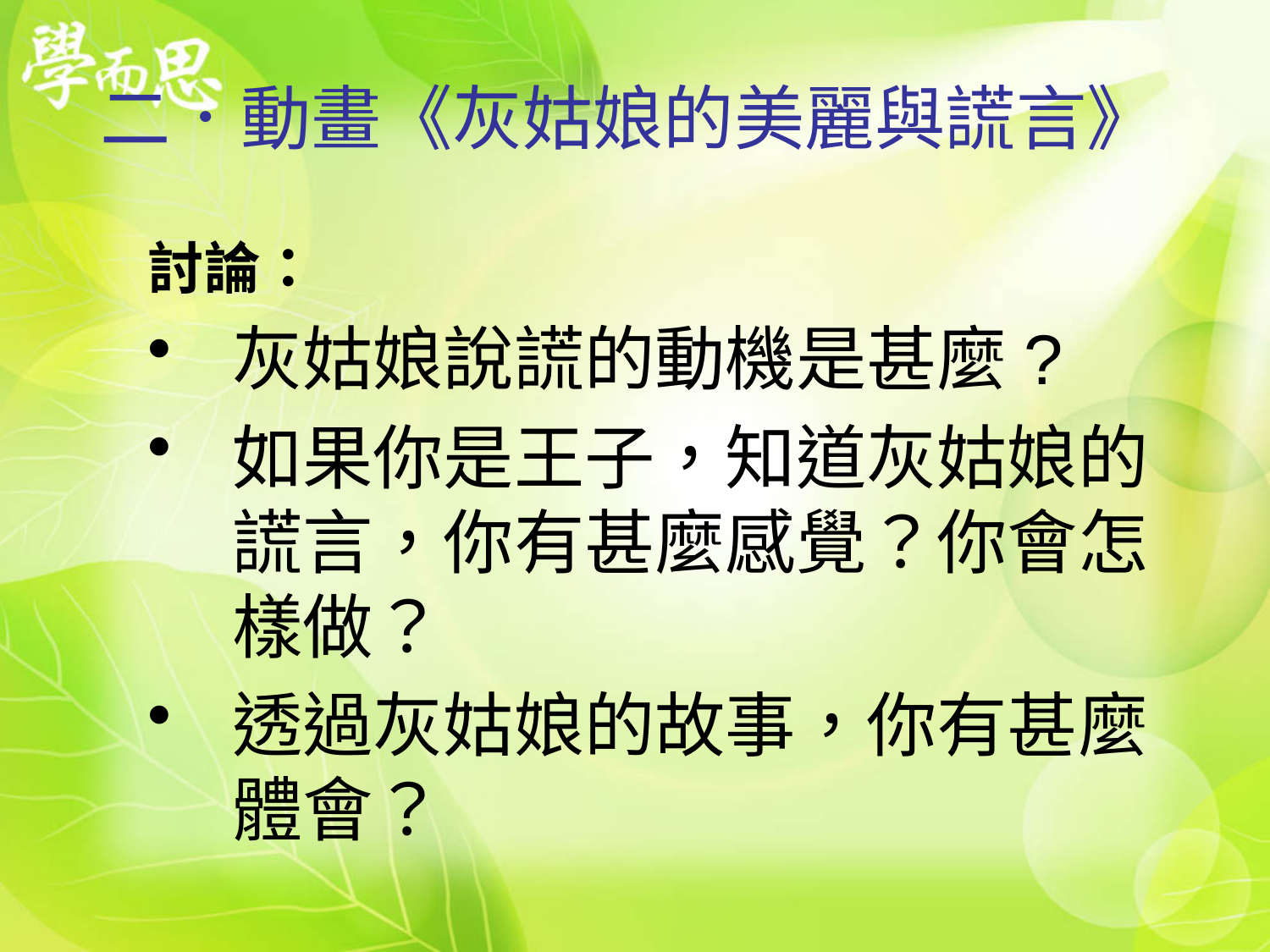

# 二．動畫《灰姑娘的美麗與謊言》
討論：
灰姑娘說謊的動機是甚麼?
如果你是王子，知道灰姑娘的謊言，你有甚麼感覺？你會怎樣做？
透過灰姑娘的故事，你有甚麼體會？